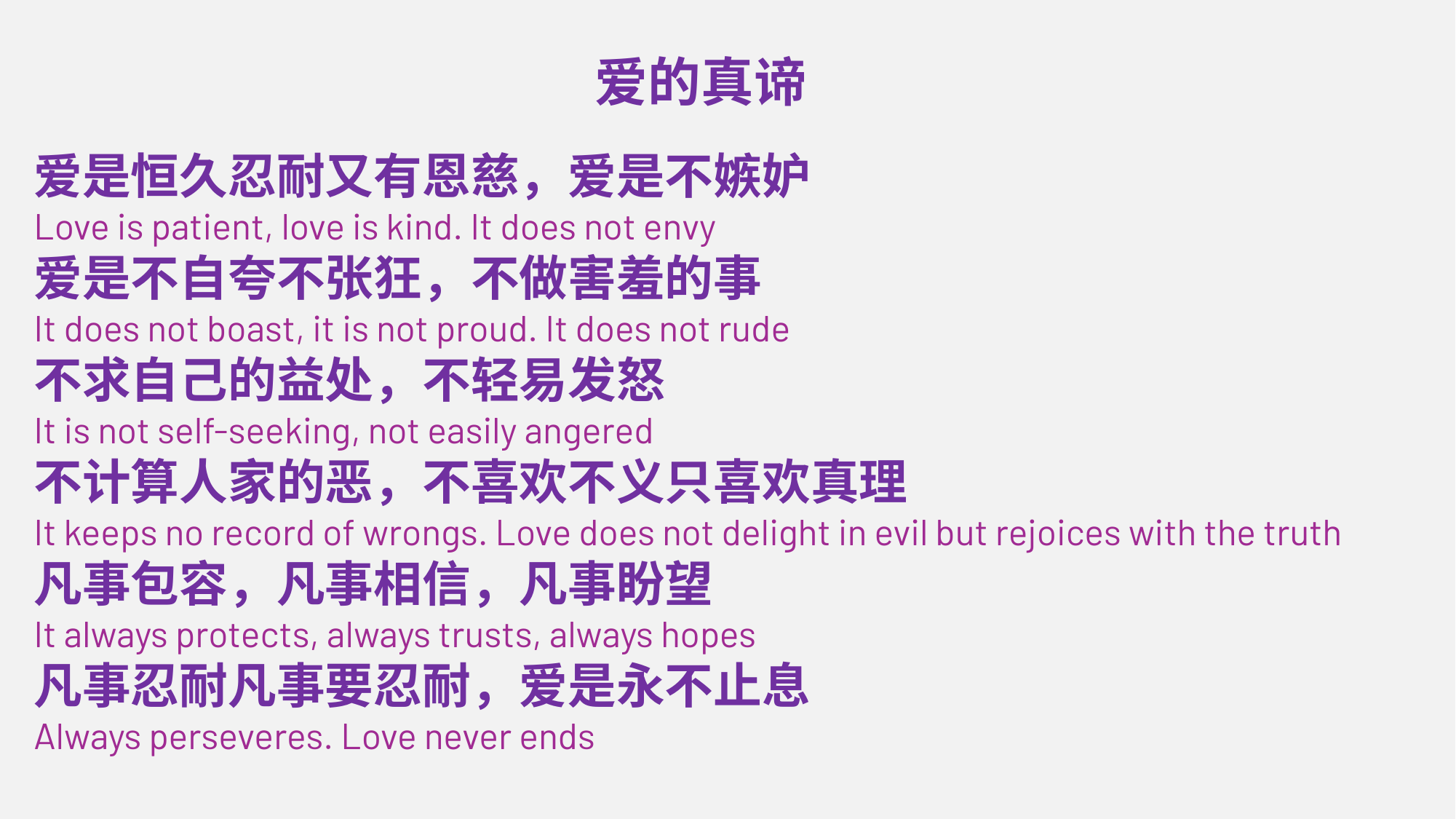

爱的真谛
爱是恒久忍耐又有恩慈，爱是不嫉妒
Love is patient, love is kind. It does not envy
爱是不自夸不张狂，不做害羞的事
It does not boast, it is not proud. It does not rude
不求自己的益处，不轻易发怒
It is not self-seeking, not easily angered
不计算人家的恶，不喜欢不义只喜欢真理
It keeps no record of wrongs. Love does not delight in evil but rejoices with the truth
凡事包容，凡事相信，凡事盼望
It always protects, always trusts, always hopes
凡事忍耐凡事要忍耐，爱是永不止息
Always perseveres. Love never ends